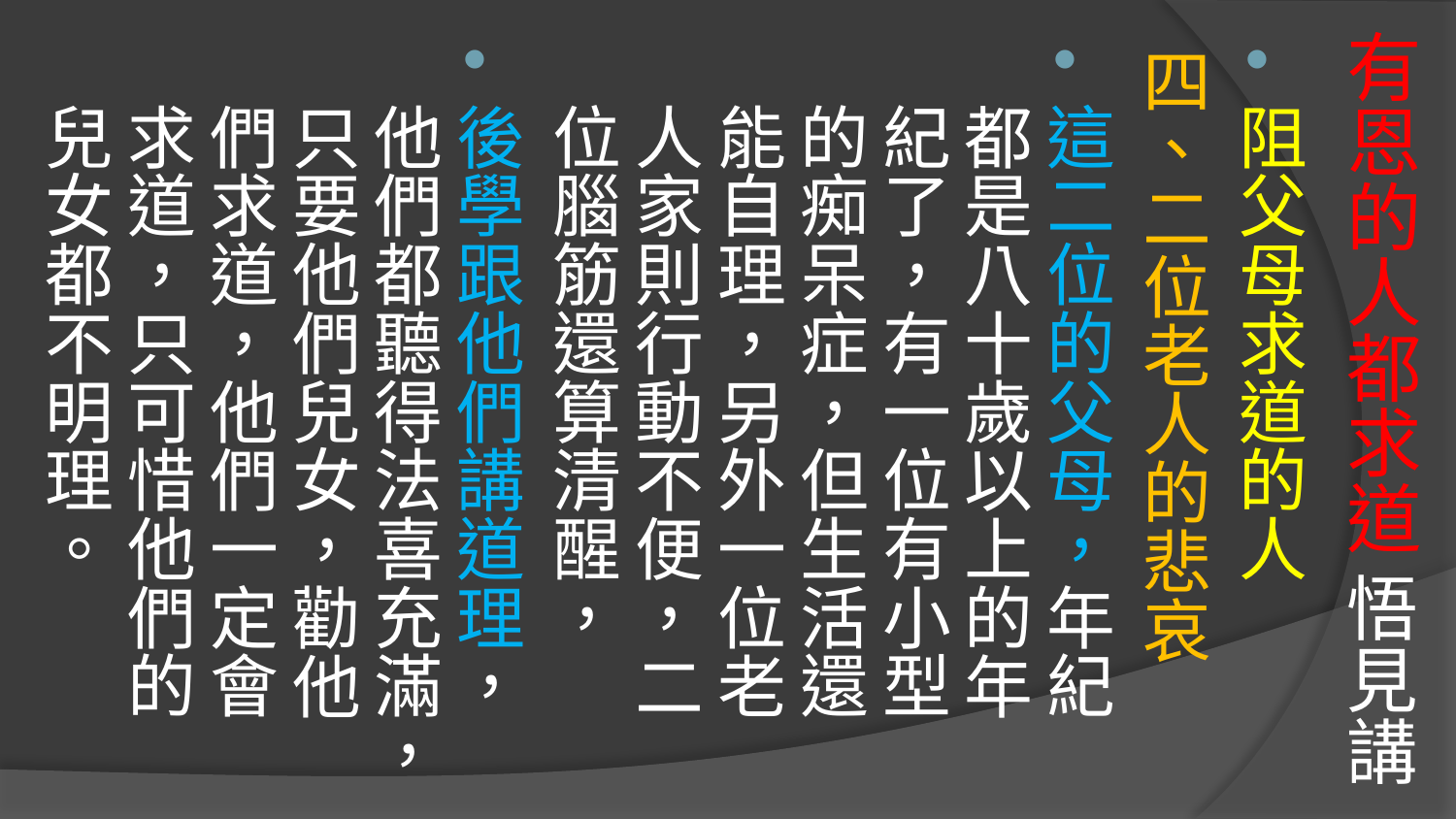

# 有恩的人都求道 悟見講
阻父母求道的人
四、二位老人的悲哀
這二位的父母，年紀都是八十歲以上的年紀了，有一位有小型的痴呆症，但生活還能自理，另外一位老人家則行動不便，二位腦筋還算清醒，
後學跟他們講道理，他們都聽得法喜充滿，只要他們兒女，勸他們求道，他們一定會求道，只可惜他們的兒女都不明理。